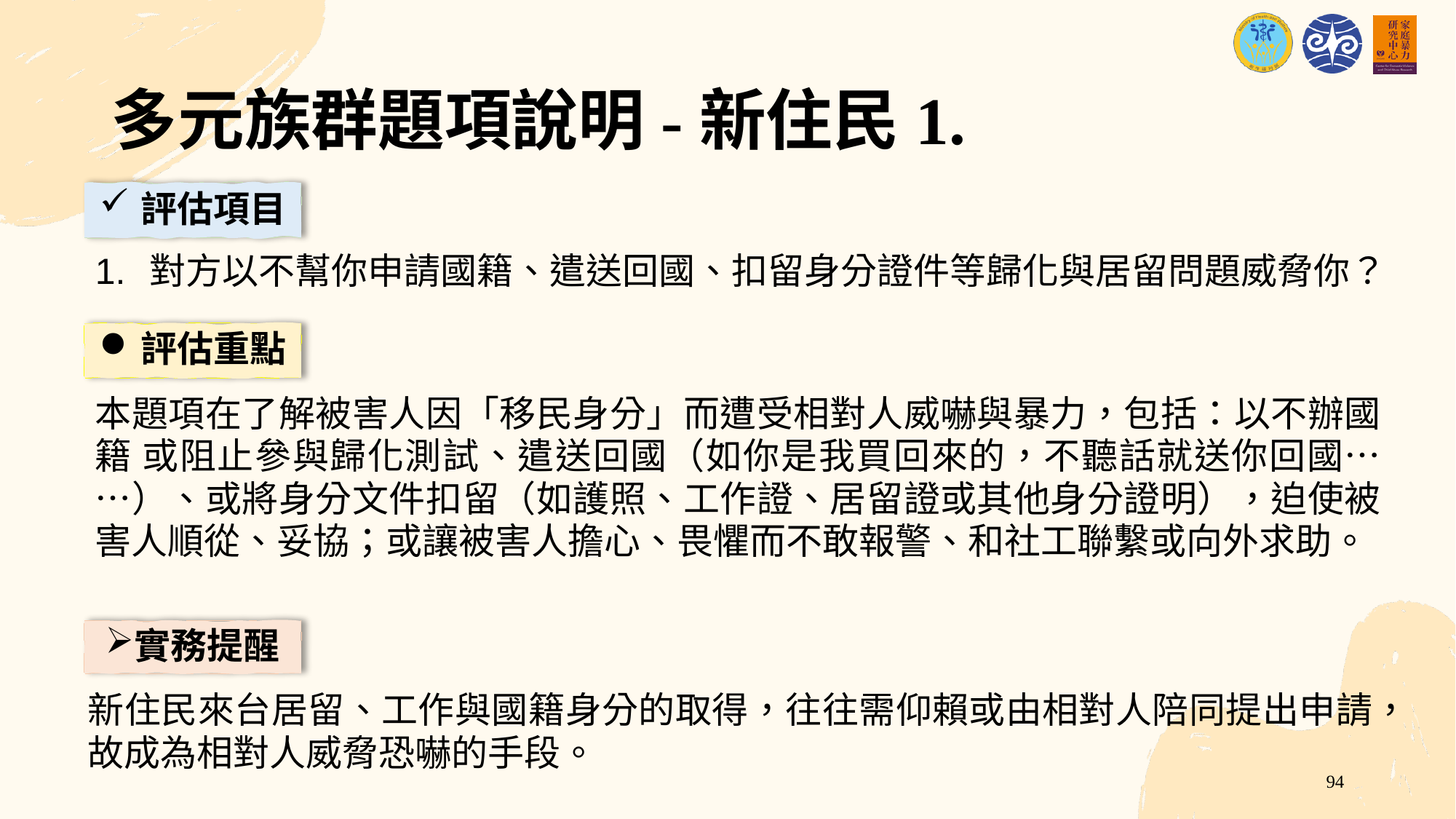

# 多元族群題項說明-新住民1.
評估項目
對方以不幫你申請國籍、遣送回國、扣留身分證件等歸化與居留問題威脅你？
評估重點
本題項在了解被害人因「移民身分」而遭受相對人威嚇與暴力，包括：以不辦國籍 或阻止參與歸化測試、遣送回國（如你是我買回來的，不聽話就送你回國……）、或將身分文件扣留（如護照、工作證、居留證或其他身分證明），迫使被害人順從、妥協；或讓被害人擔心、畏懼而不敢報警、和社工聯繫或向外求助。
實務提醒
新住民來台居留、工作與國籍身分的取得，往往需仰賴或由相對人陪同提出申請，故成為相對人威脅恐嚇的手段。
94